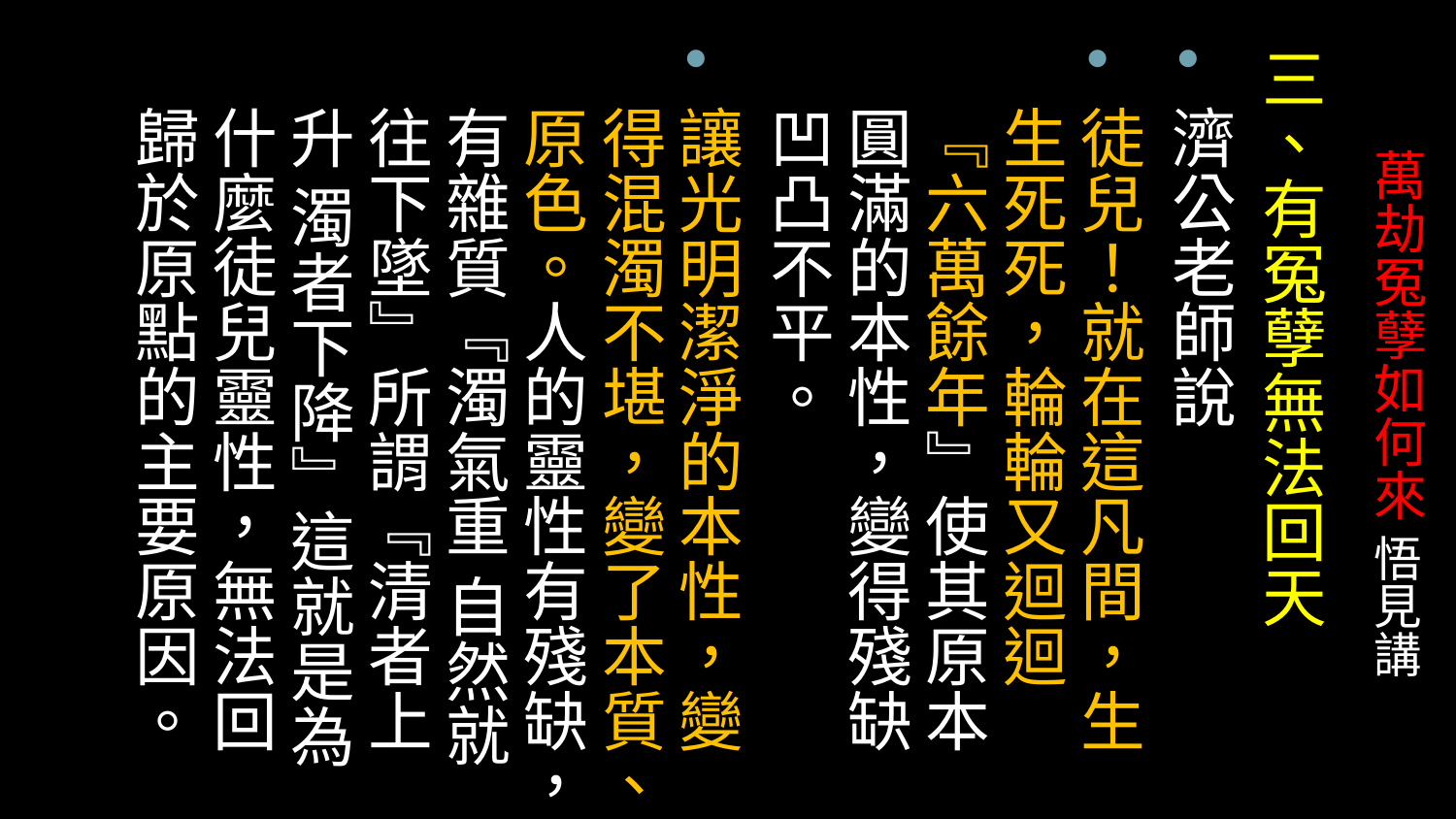

三、有冤孽無法回天
濟公老師說
徒兒！就在這凡間，生生死死，輪輪又迴迴『六萬餘年』使其原本圓滿的本性，變得殘缺凹凸不平。
讓光明潔淨的本性，變得混濁不堪，變了本質、原色。人的靈性有殘缺，有雜質『濁氣重 自然就 往下墜』所謂『清者上升 濁者下降』這就是為什麼徒兒靈性，無法回歸於原點的主要原因。

# 萬劫冤孽如何來 悟見講